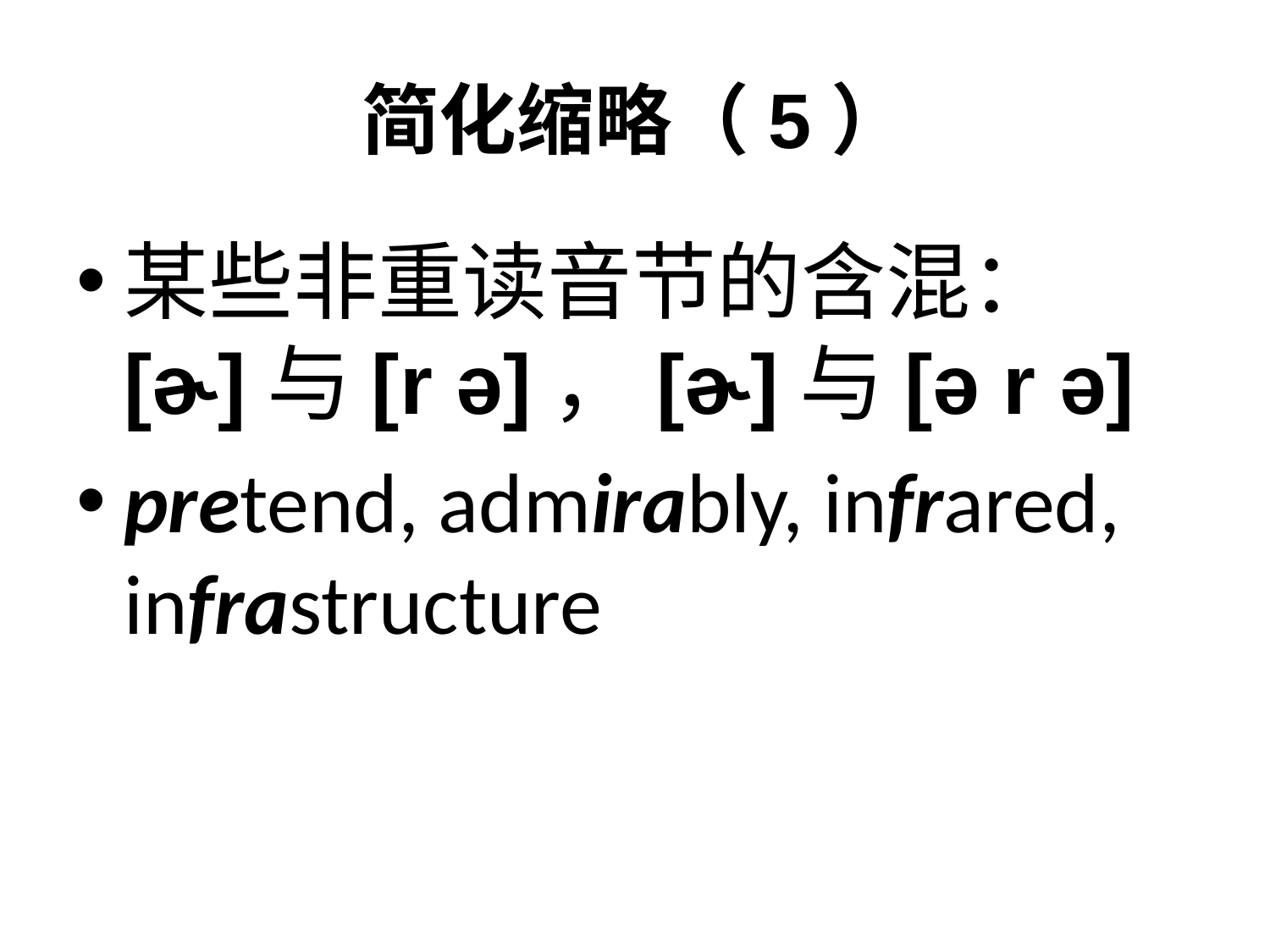

# 简化缩略（5）
某些非重读音节的含混：[ɚ]与[r ə]，[ɚ]与[ə r ə]
pretend, admirably, infrared, infrastructure